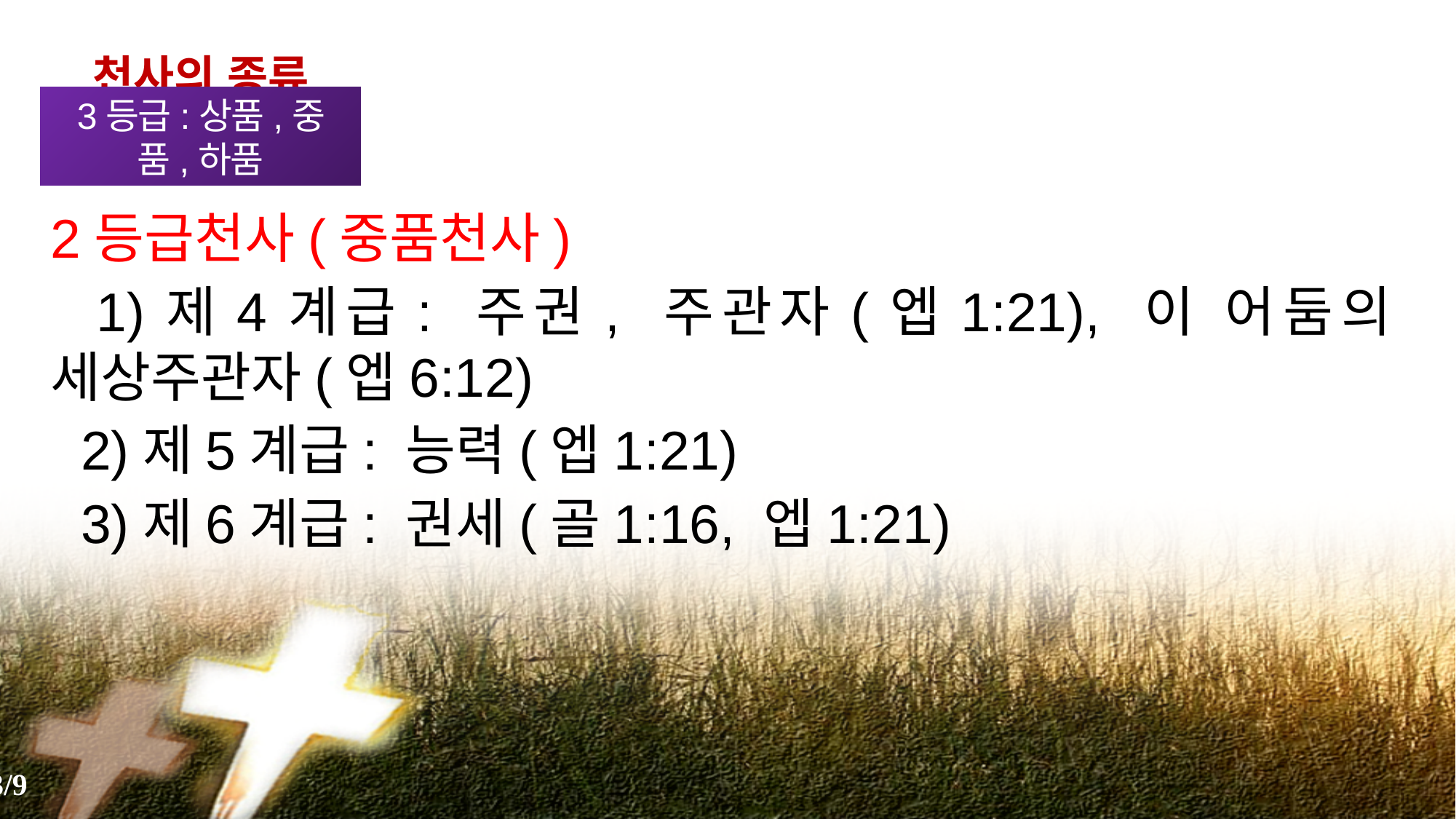

천사의 종류

3등급:상품,중품,하품
2등급천사(중품천사)
  1)제4계급: 주권, 주관자(엡1:21), 이 어둠의 세상주관자(엡6:12)
  2)제5계급: 능력(엡1:21)
  3)제6계급: 권세(골1:16, 엡1:21)